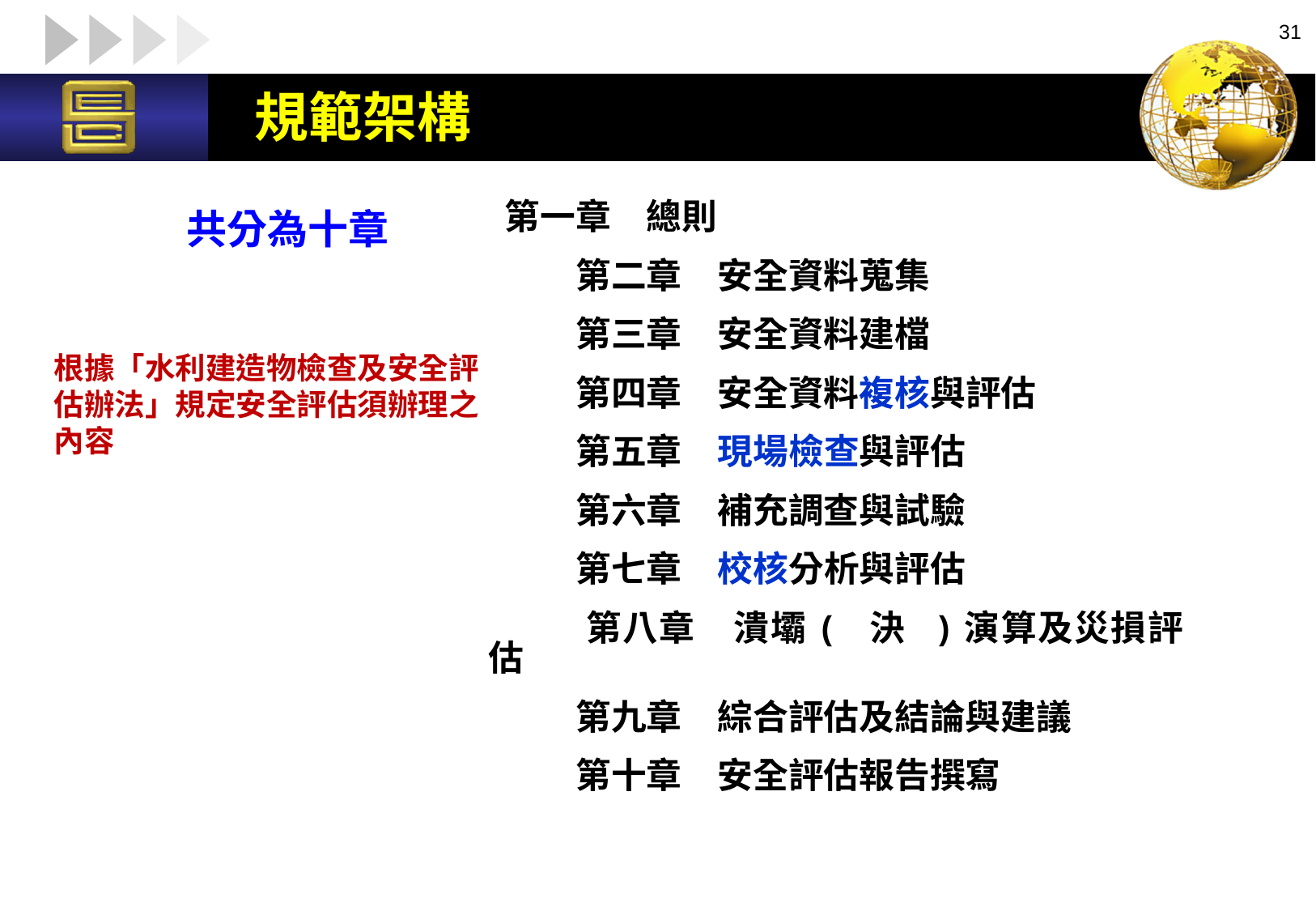

31
# 規範架構
       第一章  總則
       第二章  安全資料蒐集
       第三章  安全資料建檔
       第四章  安全資料複核與評估
       第五章  現場檢查與評估
       第六章  補充調查與試驗
       第七章  校核分析與評估
       第八章  潰壩( 決 )演算及災損評估
       第九章  綜合評估及結論與建議
       第十章  安全評估報告撰寫
 共分為十章

根據「水利建造物檢查及安全評估辦法」規定安全評估須辦理之內容